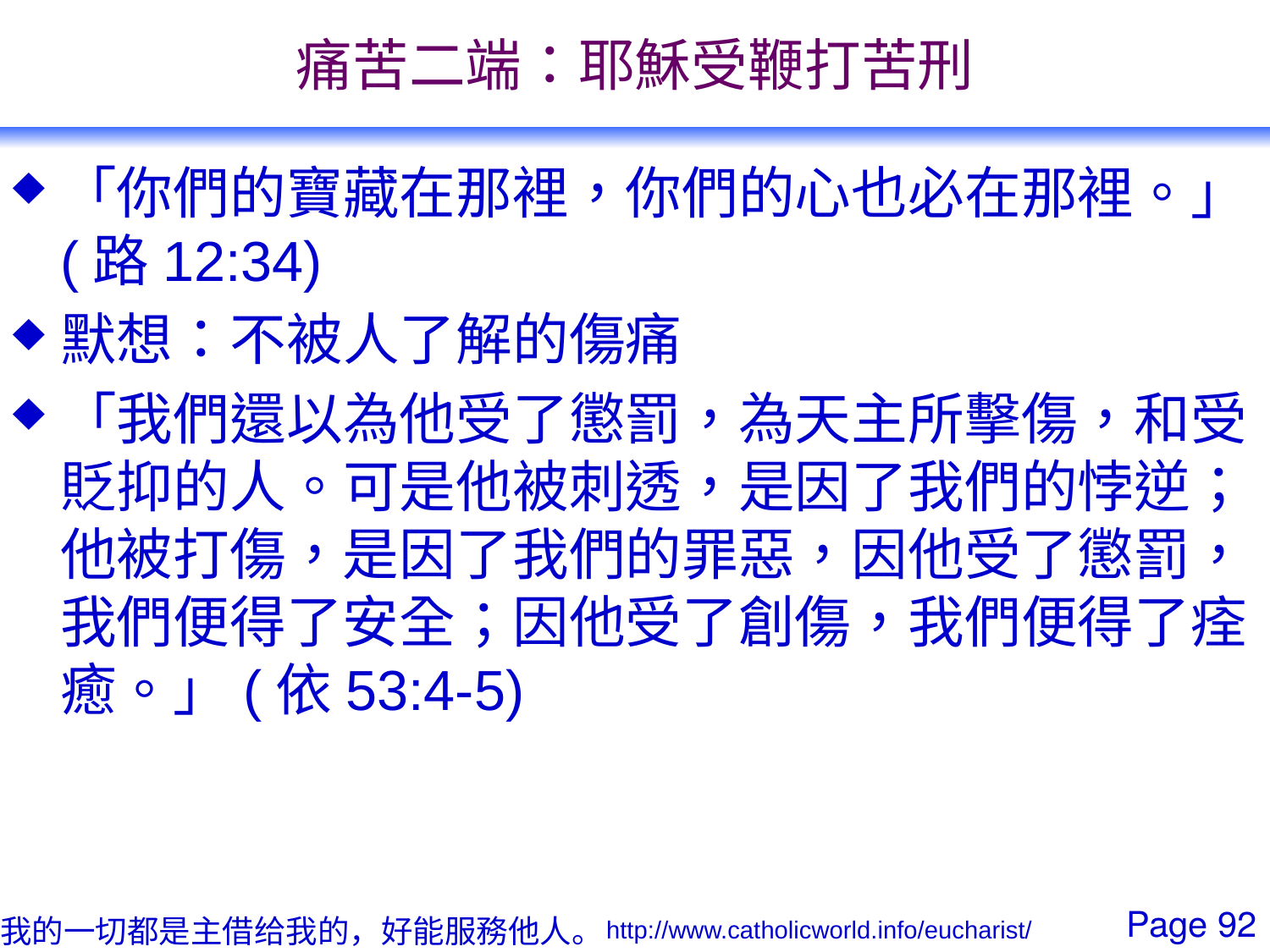

# 痛苦二端：耶穌受鞭打苦刑
「你們的寶藏在那裡，你們的心也必在那裡。」(路12:34)
默想：不被人了解的傷痛
「我們還以為他受了懲罰，為天主所擊傷，和受貶抑的人。可是他被刺透，是因了我們的悖逆；他被打傷，是因了我們的罪惡，因他受了懲罰，我們便得了安全；因他受了創傷，我們便得了痊癒。」(依53:4-5)